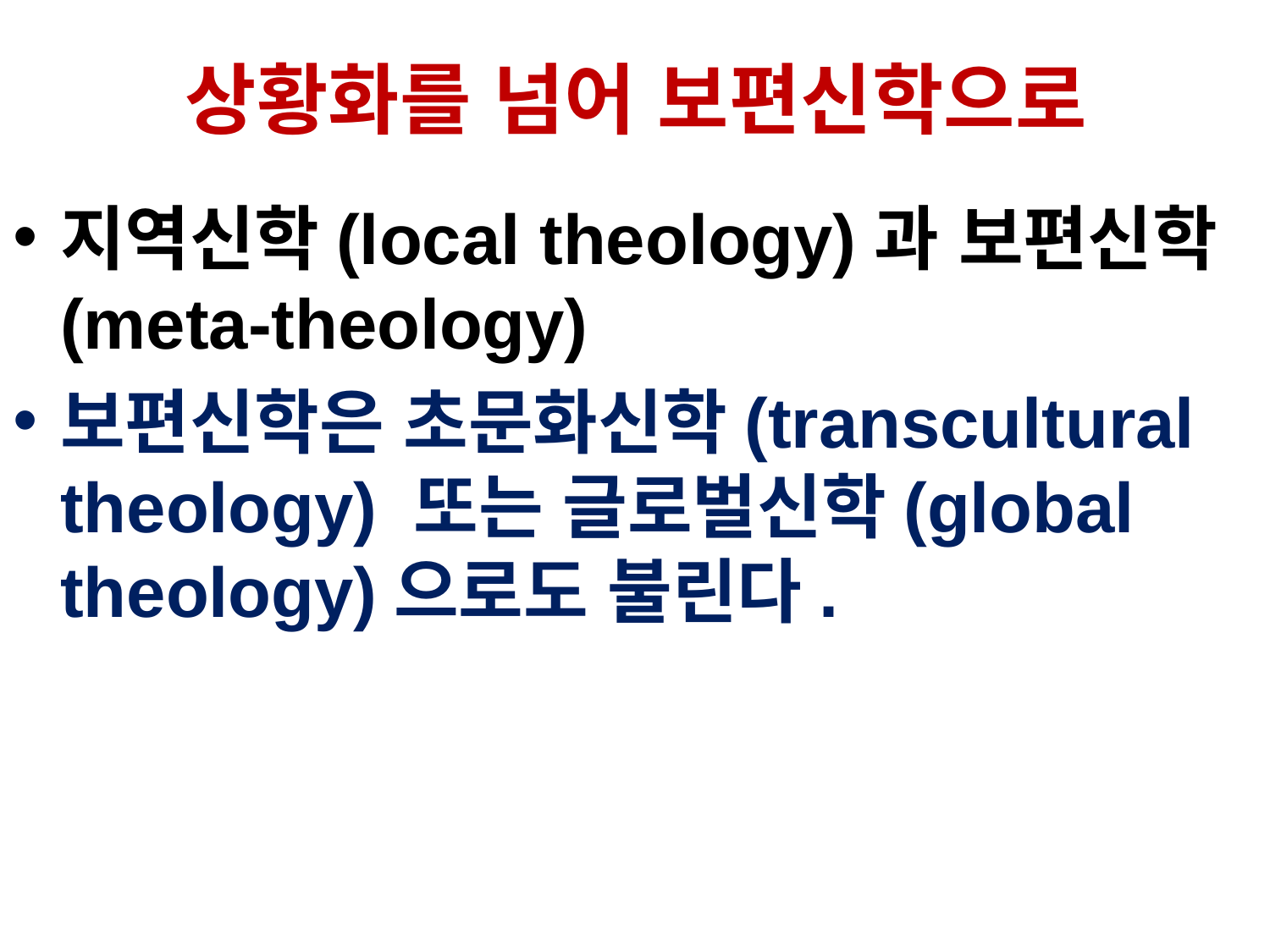

# 상황화를 넘어 보편신학으로
지역신학(local theology)과 보편신학(meta-theology)
보편신학은 초문화신학(transcultural theology) 또는 글로벌신학(global theology)으로도 불린다.